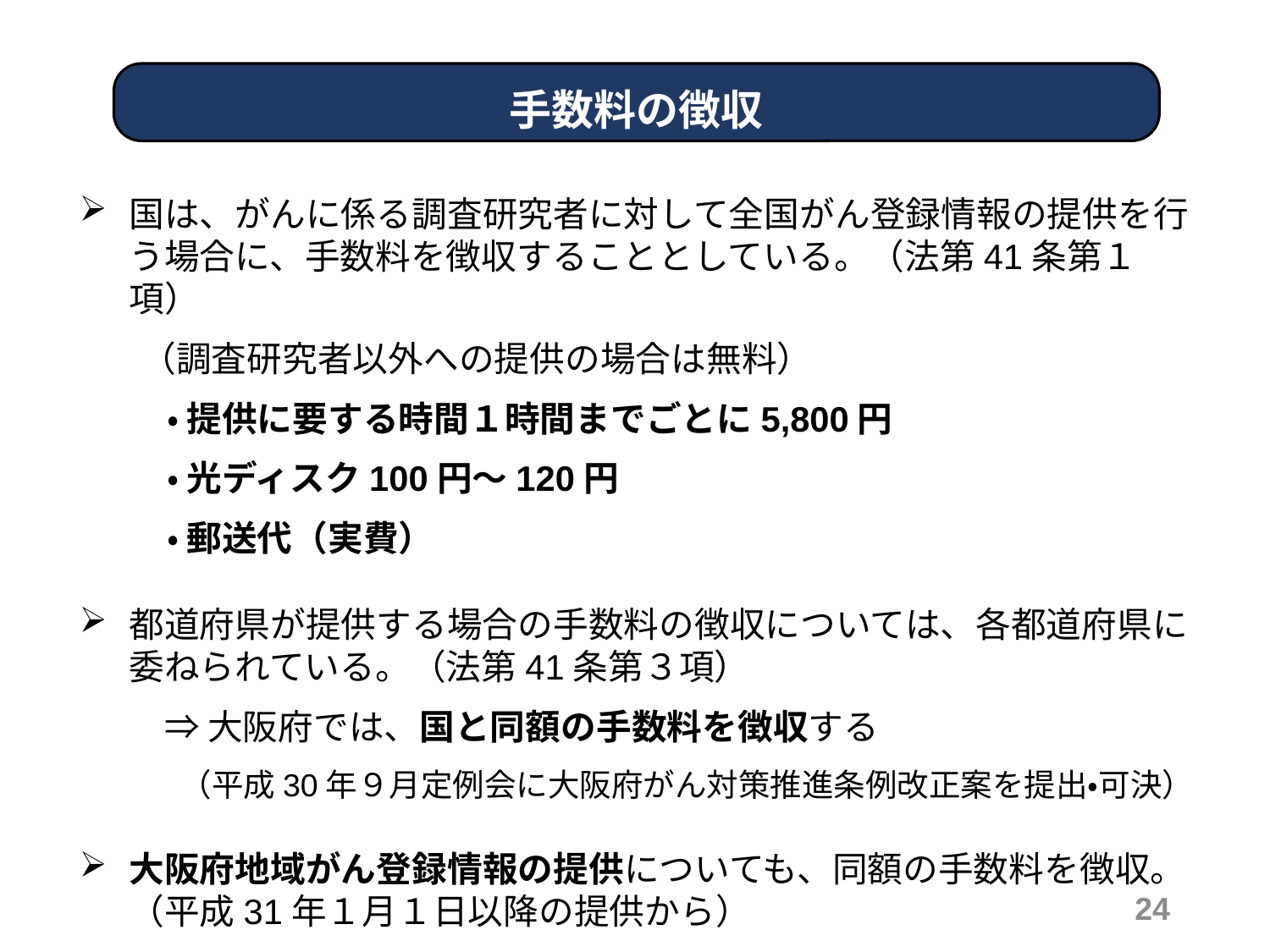

手数料の徴収
国は、がんに係る調査研究者に対して全国がん登録情報の提供を行う場合に、手数料を徴収することとしている。（法第41条第１項）
（調査研究者以外への提供の場合は無料）
・ 提供に要する時間１時間までごとに5,800円
・ 光ディスク100円～120円
・ 郵送代（実費）

都道府県が提供する場合の手数料の徴収については、各都道府県に委ねられている。（法第41条第３項）
　⇒ 大阪府では、国と同額の手数料を徴収する
（平成30年９月定例会に大阪府がん対策推進条例改正案を提出・可決）

大阪府地域がん登録情報の提供についても、同額の手数料を徴収。
（平成31年１月１日以降の提供から）
24